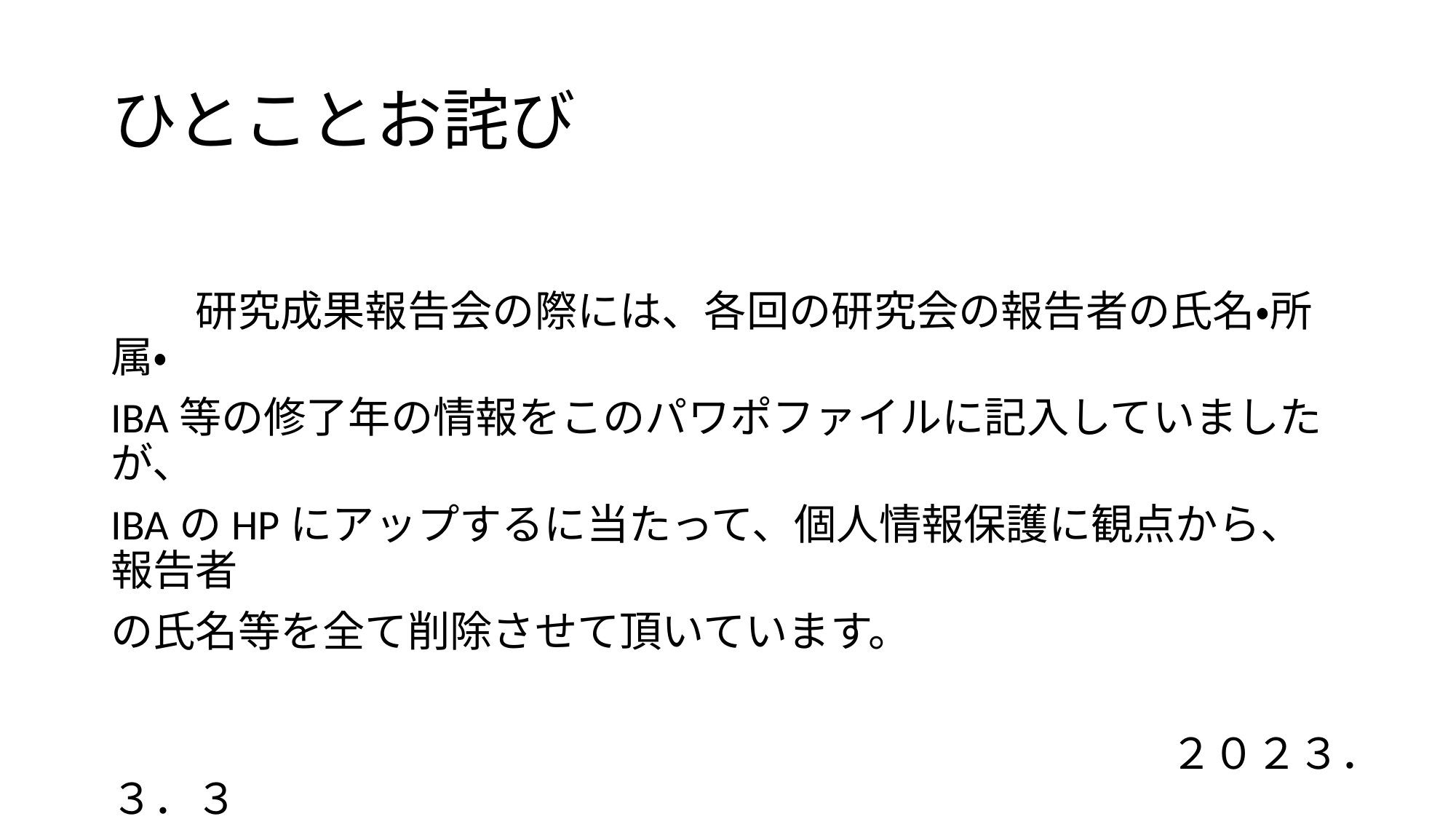

# ひとことお詫び

　　研究成果報告会の際には、各回の研究会の報告者の氏名・所属・
IBA等の修了年の情報をこのパワポファイルに記入していましたが、
IBAのHPにアップするに当たって、個人情報保護に観点から、報告者
の氏名等を全て削除させて頂いています。

　　　　　　　　　　　　　　　　　　　　　　　　　２０２３．３．３